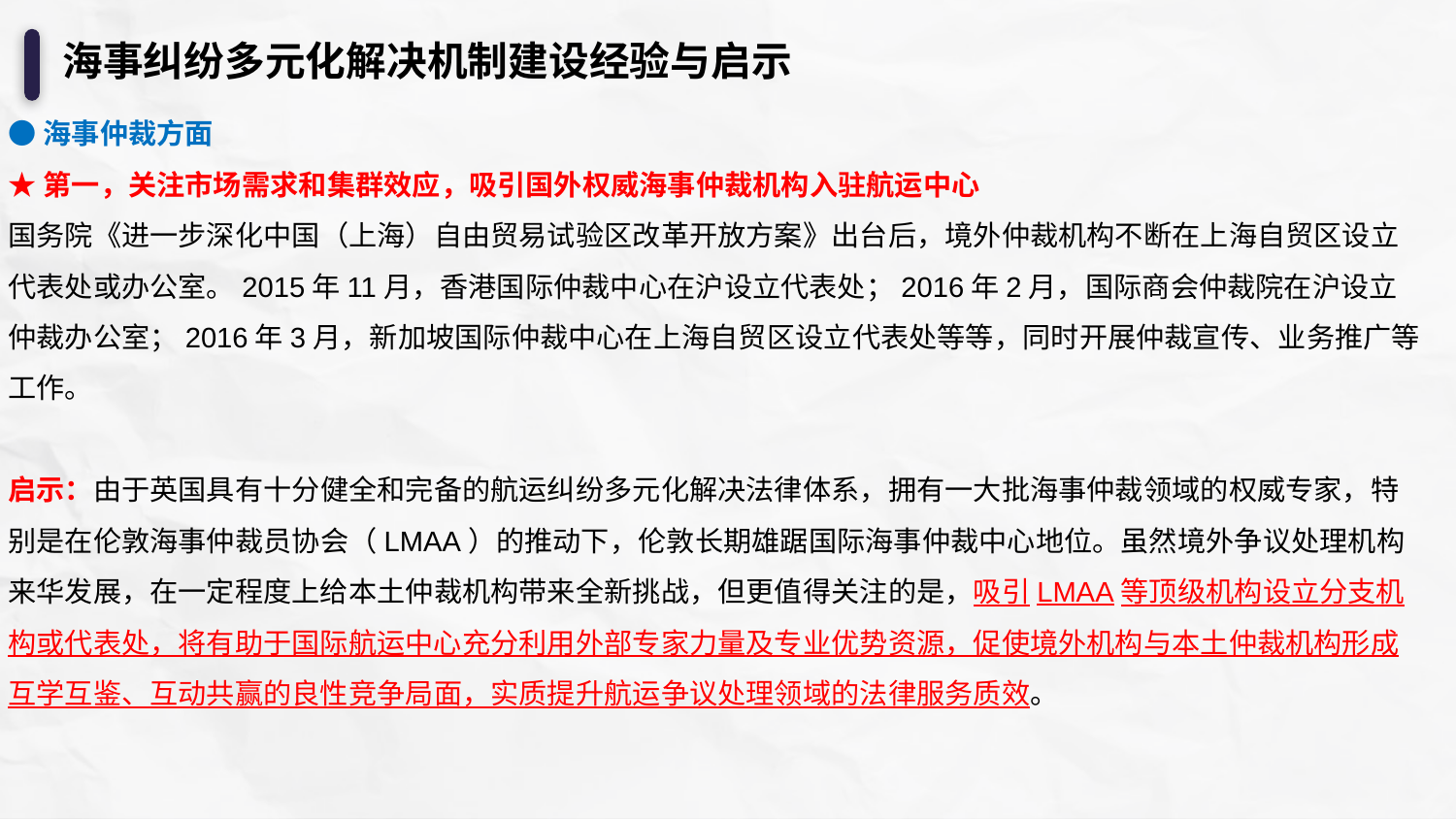

海事纠纷多元化解决机制建设经验与启示
●海事仲裁方面
★第一，关注市场需求和集群效应，吸引国外权威海事仲裁机构入驻航运中心
国务院《进一步深化中国（上海）自由贸易试验区改革开放方案》出台后，境外仲裁机构不断在上海自贸区设立代表处或办公室。2015年11月，香港国际仲裁中心在沪设立代表处；2016年2月，国际商会仲裁院在沪设立仲裁办公室；2016年3月，新加坡国际仲裁中心在上海自贸区设立代表处等等，同时开展仲裁宣传、业务推广等工作。

启示：由于英国具有十分健全和完备的航运纠纷多元化解决法律体系，拥有一大批海事仲裁领域的权威专家，特别是在伦敦海事仲裁员协会（LMAA）的推动下，伦敦长期雄踞国际海事仲裁中心地位。虽然境外争议处理机构来华发展，在一定程度上给本土仲裁机构带来全新挑战，但更值得关注的是，吸引LMAA等顶级机构设立分支机构或代表处，将有助于国际航运中心充分利用外部专家力量及专业优势资源，促使境外机构与本土仲裁机构形成互学互鉴、互动共赢的良性竞争局面，实质提升航运争议处理领域的法律服务质效。